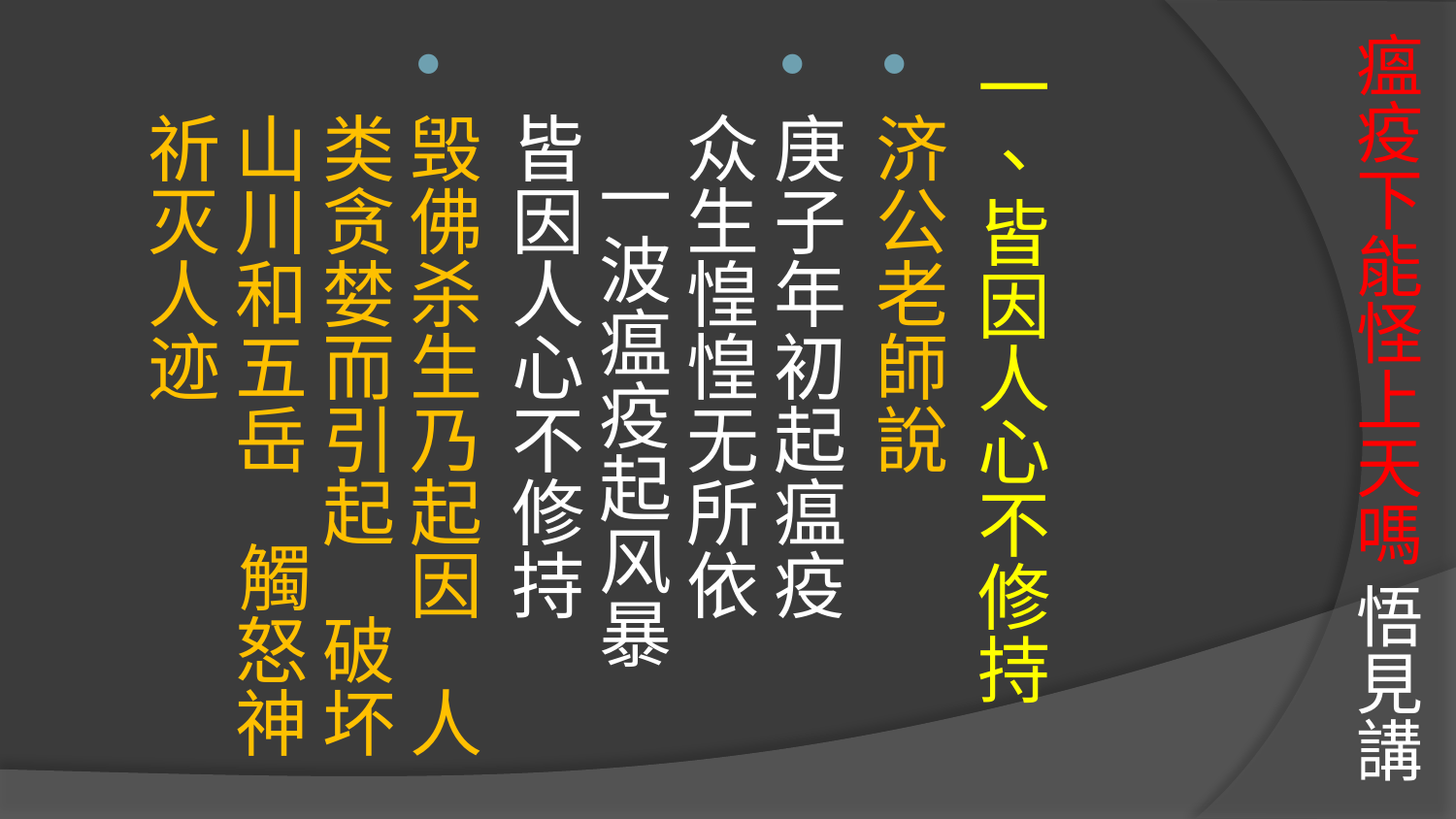

# 瘟疫下能怪上天嗎 悟見講
一、皆因人心不修持
济公老師說
庚子年初起瘟疫         众生惶惶无所依             一波瘟疫起风暴     皆因人心不修持
毁佛杀生乃起因    人类贪婪而引起    破坏山川和五岳    觸怒神祈灭人迹